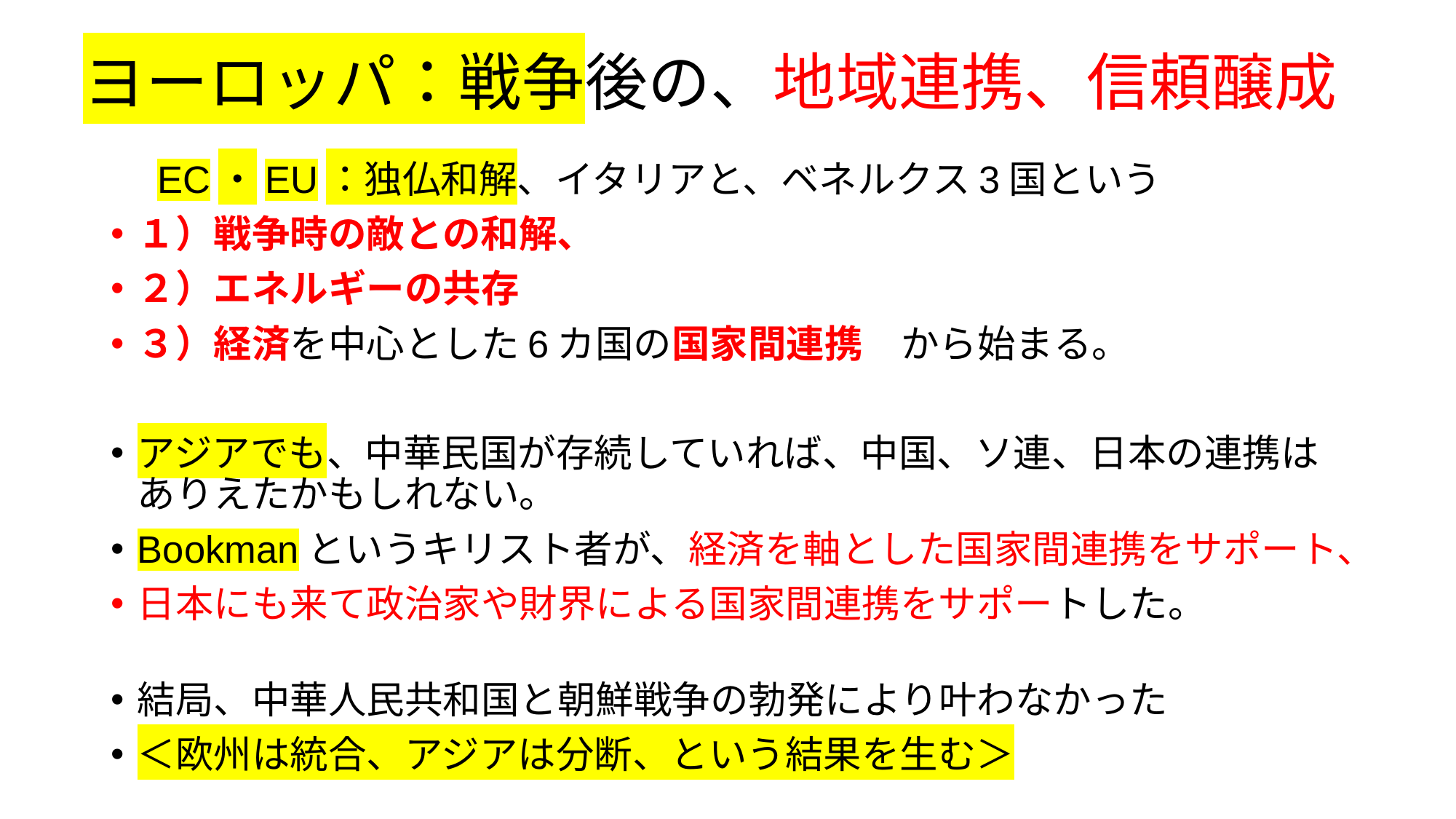

# ヨーロッパ：戦争後の、地域連携、信頼醸成
　EC・EU：独仏和解、イタリアと、ベネルクス3国という
１）戦争時の敵との和解、
２）エネルギーの共存
３）経済を中心とした6カ国の国家間連携　から始まる。

アジアでも、中華民国が存続していれば、中国、ソ連、日本の連携はありえたかもしれない。
Bookmanというキリスト者が、経済を軸とした国家間連携をサポート、
日本にも来て政治家や財界による国家間連携をサポートした。
結局、中華人民共和国と朝鮮戦争の勃発により叶わなかった
＜欧州は統合、アジアは分断、という結果を生む＞